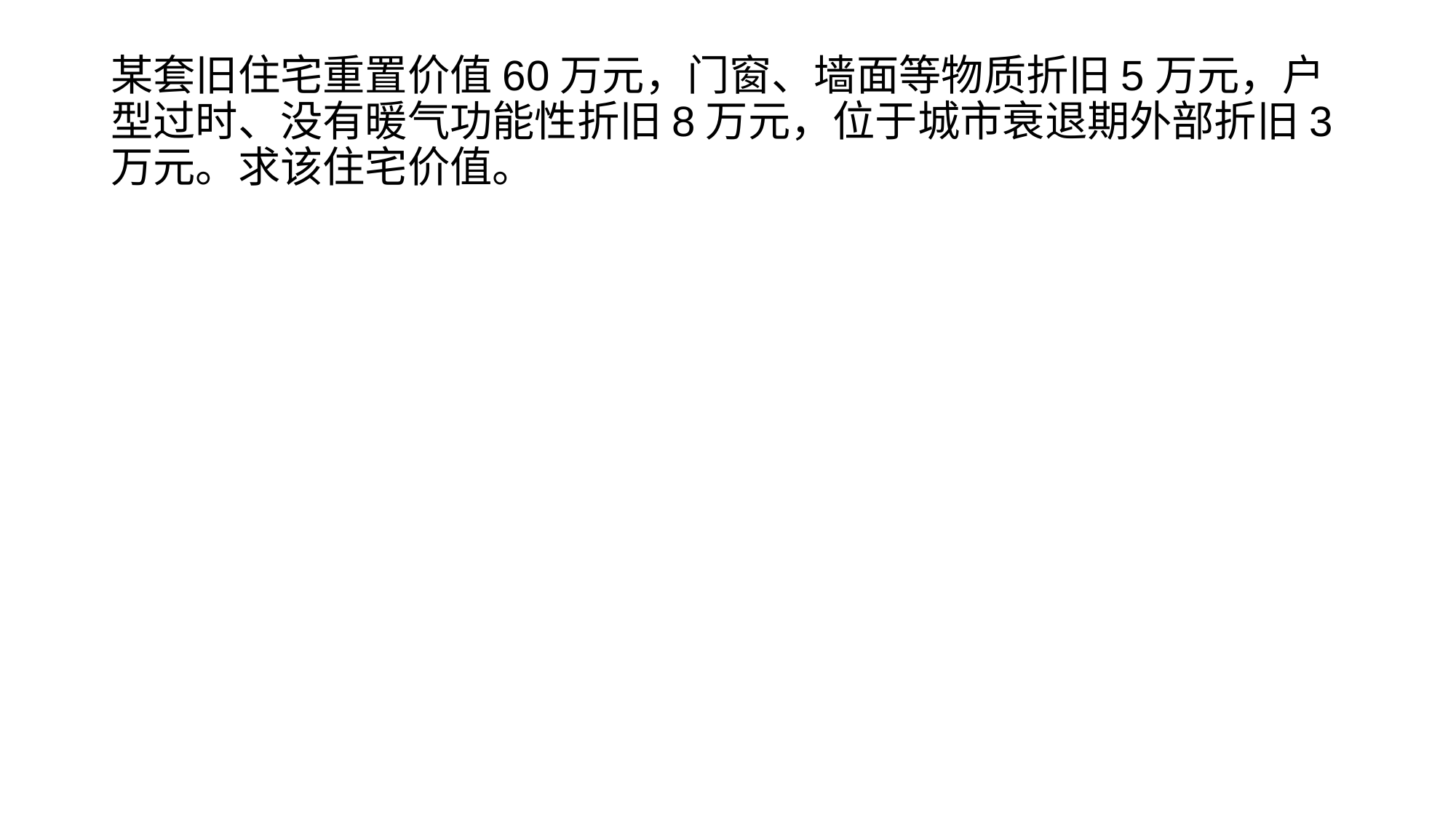

# 某套旧住宅重置价值60万元，门窗、墙面等物质折旧5万元，户型过时、没有暖气功能性折旧8万元，位于城市衰退期外部折旧3万元。求该住宅价值。